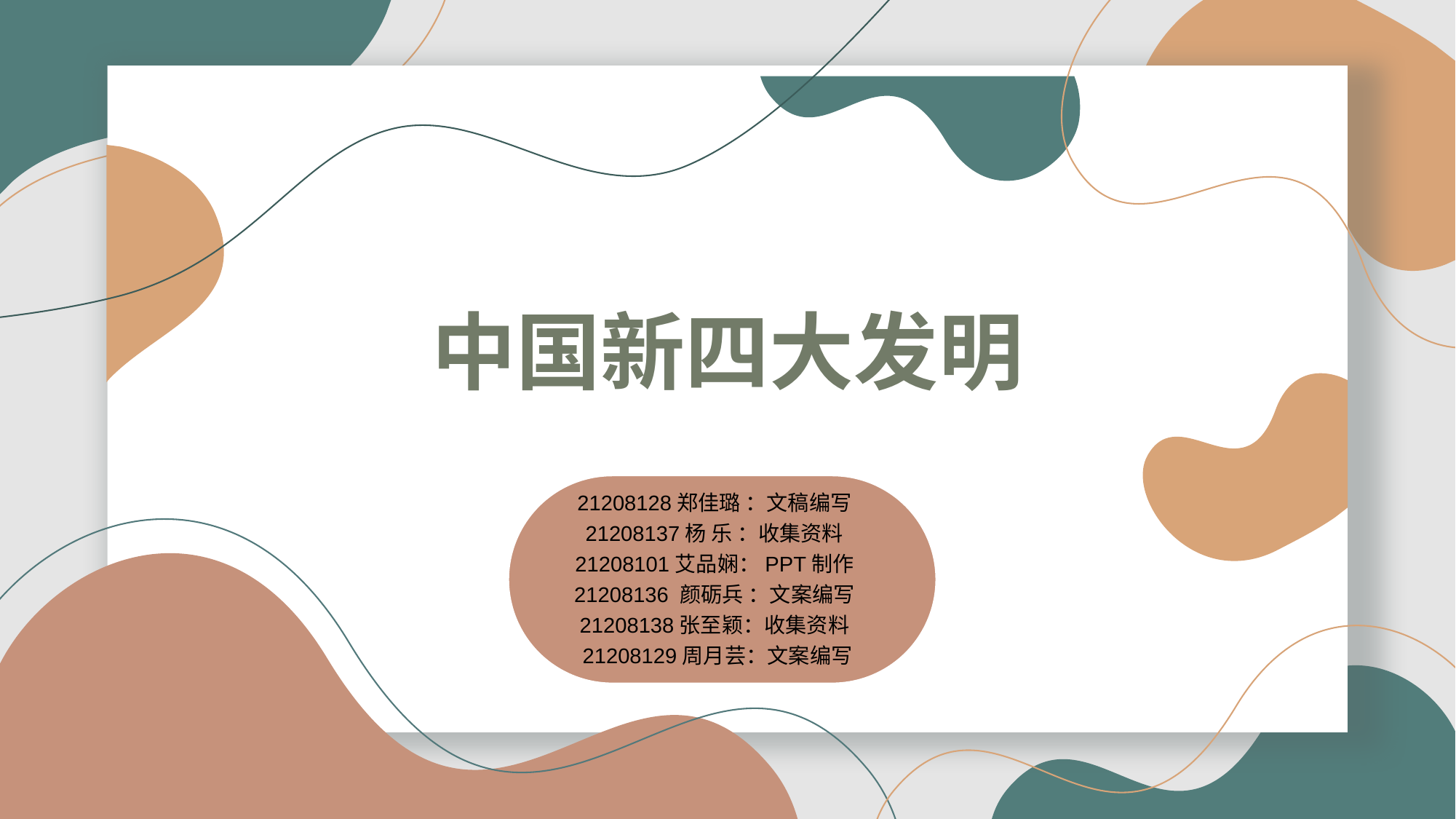

中国新四大发明

21208128郑佳璐 ：文稿编写
21208137杨 乐 ：收集资料
21208101艾品娴：PPT制作
21208136 颜砺兵 ：文案编写
21208138张至颖：收集资料
 21208129周月芸：文案编写